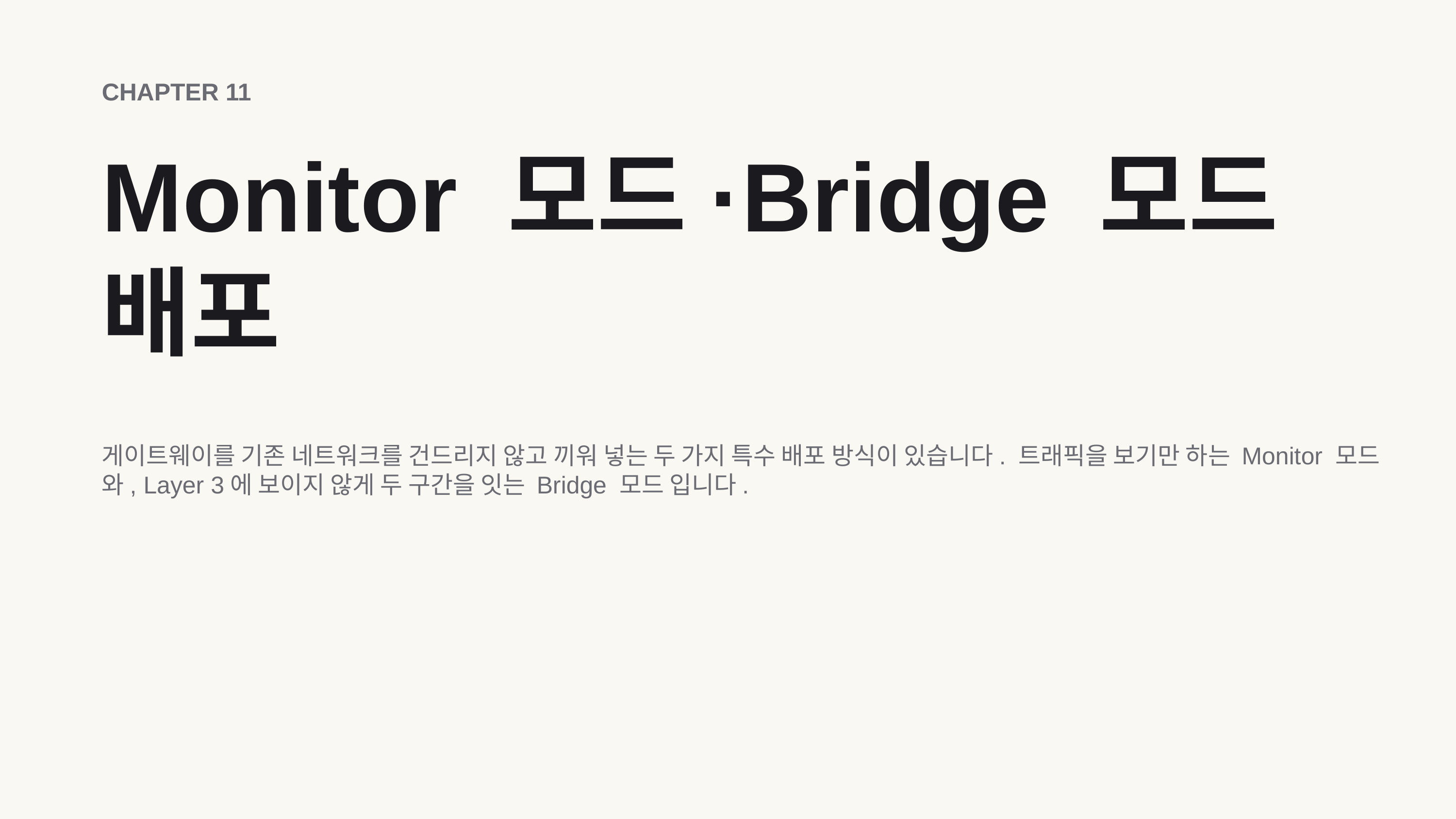

CHAPTER 11
Monitor 모드·Bridge 모드 배포
게이트웨이를 기존 네트워크를 건드리지 않고 끼워 넣는 두 가지 특수 배포 방식이 있습니다. 트래픽을 보기만 하는 Monitor 모드 와, Layer 3에 보이지 않게 두 구간을 잇는 Bridge 모드 입니다.